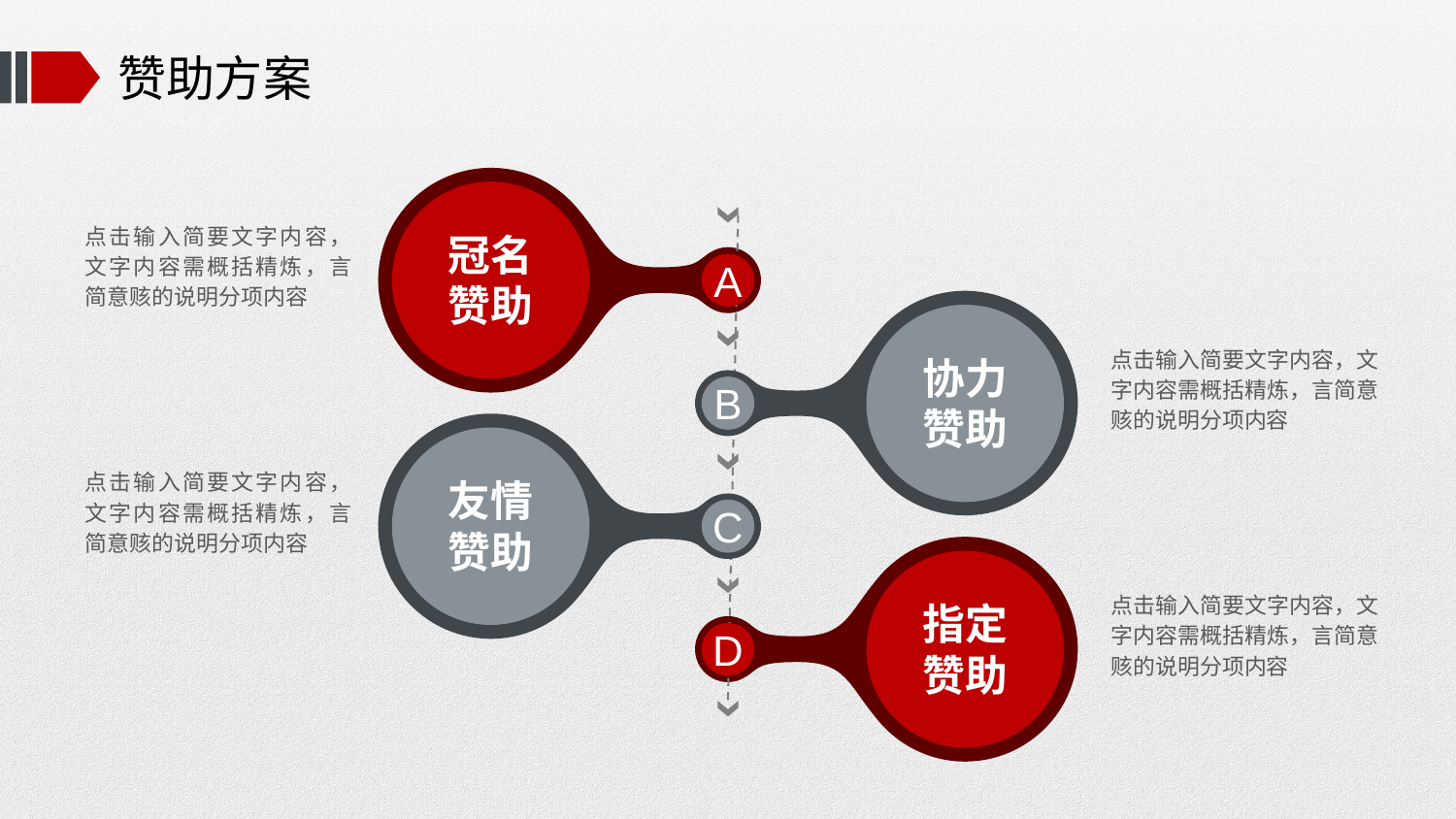

# 赞助方案

点击输入简要文字内容，文字内容需概括精炼，言简意赅的说明分项内容
冠名赞助
A

点击输入简要文字内容，文字内容需概括精炼，言简意赅的说明分项内容
协力赞助
B

点击输入简要文字内容，文字内容需概括精炼，言简意赅的说明分项内容
友情赞助
C

点击输入简要文字内容，文字内容需概括精炼，言简意赅的说明分项内容
指定赞助
D